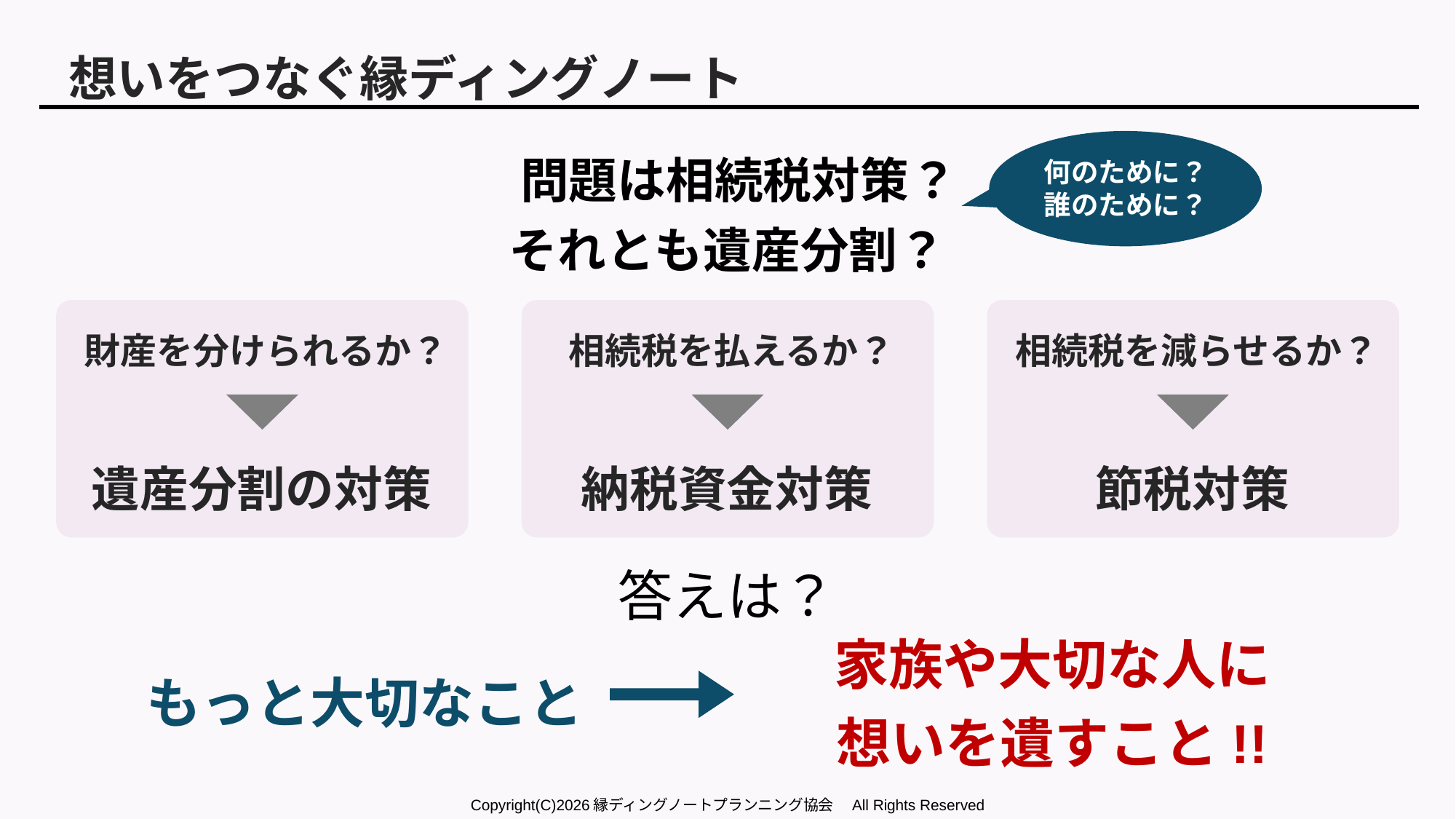

想いをつなぐ縁ディングノート

何のために？
誰のために？
 問題は相続税対策？
それとも遺産分割？

財産を分けられるか？

相続税を払えるか？

相続税を減らせるか？

遺産分割の対策
納税資金対策
節税対策
答えは？
もっと大切なこと
家族や大切な人に
想いを遺すこと!!

Copyright(C)2026縁ディングノートプランニング協会　All Rights Reserved